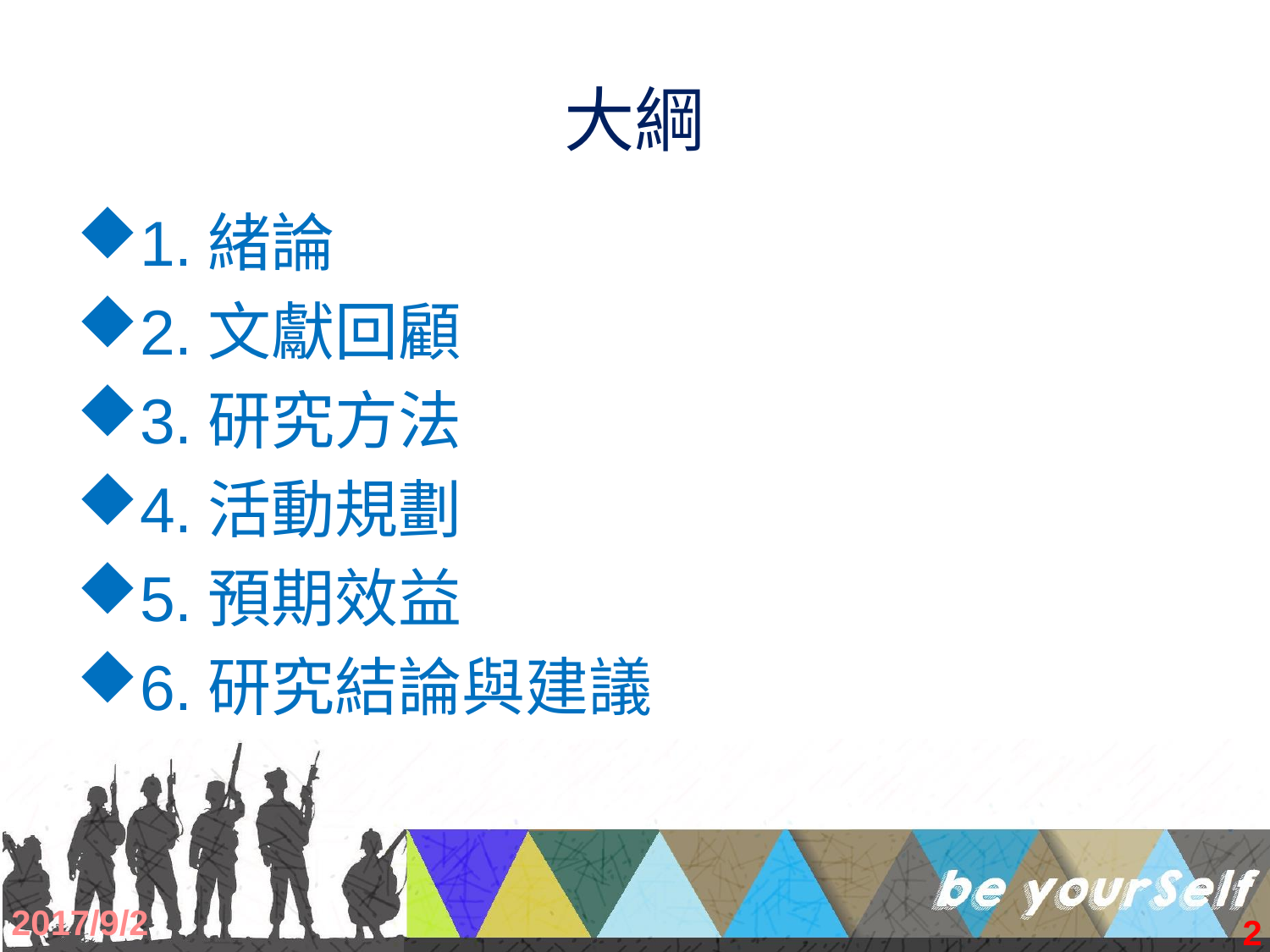

# 大綱
1.緒論
2.文獻回顧
3.研究方法
4.活動規劃
5.預期效益
6.研究結論與建議
2017/9/2
2